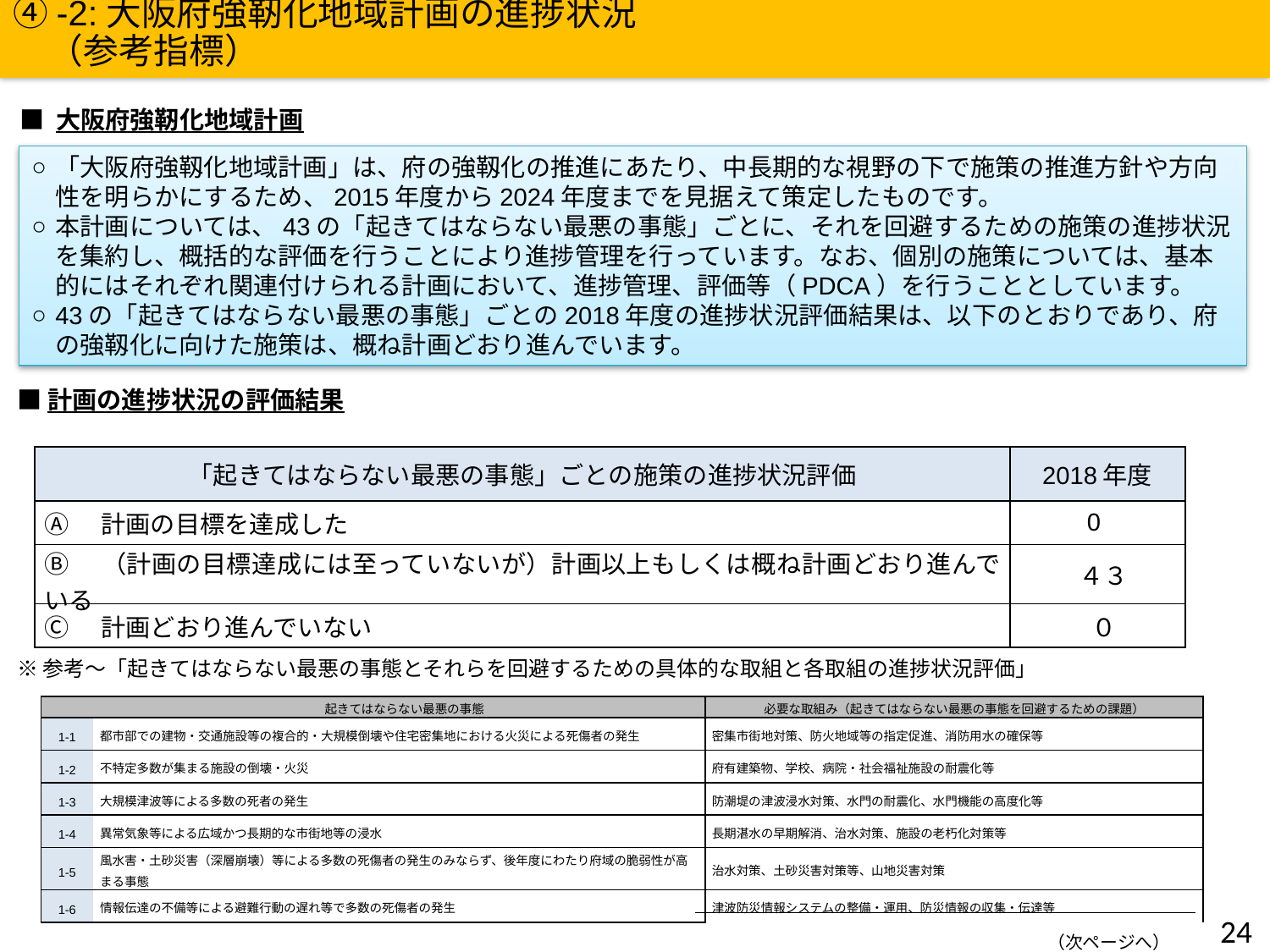

方向性Ⅱ）人口減少・超高齢化社会でも持続可能な地域づくり
④-2:大阪府強靭化地域計画の進捗状況　　　　　　　　　　　　　　　　　　（参考指標）
■ 大阪府強靭化地域計画
「大阪府強靱化地域計画」は、府の強靱化の推進にあたり、中長期的な視野の下で施策の推進方針や方向性を明らかにするため、2015年度から2024年度までを見据えて策定したものです。
本計画については、43の「起きてはならない最悪の事態」ごとに、それを回避するための施策の進捗状況を集約し、概括的な評価を行うことにより進捗管理を行っています。なお、個別の施策については、基本的にはそれぞれ関連付けられる計画において、進捗管理、評価等（PDCA）を行うこととしています。
43の「起きてはならない最悪の事態」ごとの2018年度の進捗状況評価結果は、以下のとおりであり、府の強靱化に向けた施策は、概ね計画どおり進んでいます。
■計画の進捗状況の評価結果
| 「起きてはならない最悪の事態」ごとの施策の進捗状況評価 | 2018年度 |
| --- | --- |
| Ⓐ　計画の目標を達成した | 0 |
| Ⓑ　（計画の目標達成には至っていないが）計画以上もしくは概ね計画どおり進んでいる | ４３ |
| Ⓒ　計画どおり進んでいない | ０ |
※参考～「起きてはならない最悪の事態とそれらを回避するための具体的な取組と各取組の進捗状況評価」
|  |  |  | 起きてはならない最悪の事態 | 必要な取組み（起きてはならない最悪の事態を回避するための課題） |  |
| --- | --- | --- | --- | --- | --- |
| 1-1 |  | 都市部での建物・交通施設等の複合的・大規模倒壊や住宅密集地における火災による死傷者の発生 |  | 密集市街地対策、防火地域等の指定促進、消防用水の確保等 |  |
| 1-2 |  | 不特定多数が集まる施設の倒壊・火災 |  | 府有建築物、学校、病院・社会福祉施設の耐震化等 |  |
| 1-3 |  | 大規模津波等による多数の死者の発生 |  | 防潮堤の津波浸水対策、水門の耐震化、水門機能の高度化等 |  |
| 1-4 |  | 異常気象等による広域かつ長期的な市街地等の浸水 |  | 長期湛水の早期解消、治水対策、施設の老朽化対策等 |  |
| 1-5 |  | 風水害・土砂災害（深層崩壊）等による多数の死傷者の発生のみならず、後年度にわたり府域の脆弱性が高まる事態 |  | 治水対策、土砂災害対策等、山地災害対策 |  |
| 1-6 |  | 情報伝達の不備等による避難行動の遅れ等で多数の死傷者の発生 |  | 津波防災情報システムの整備・運用、防災情報の収集・伝達等 |  |
24
（次ページへ）